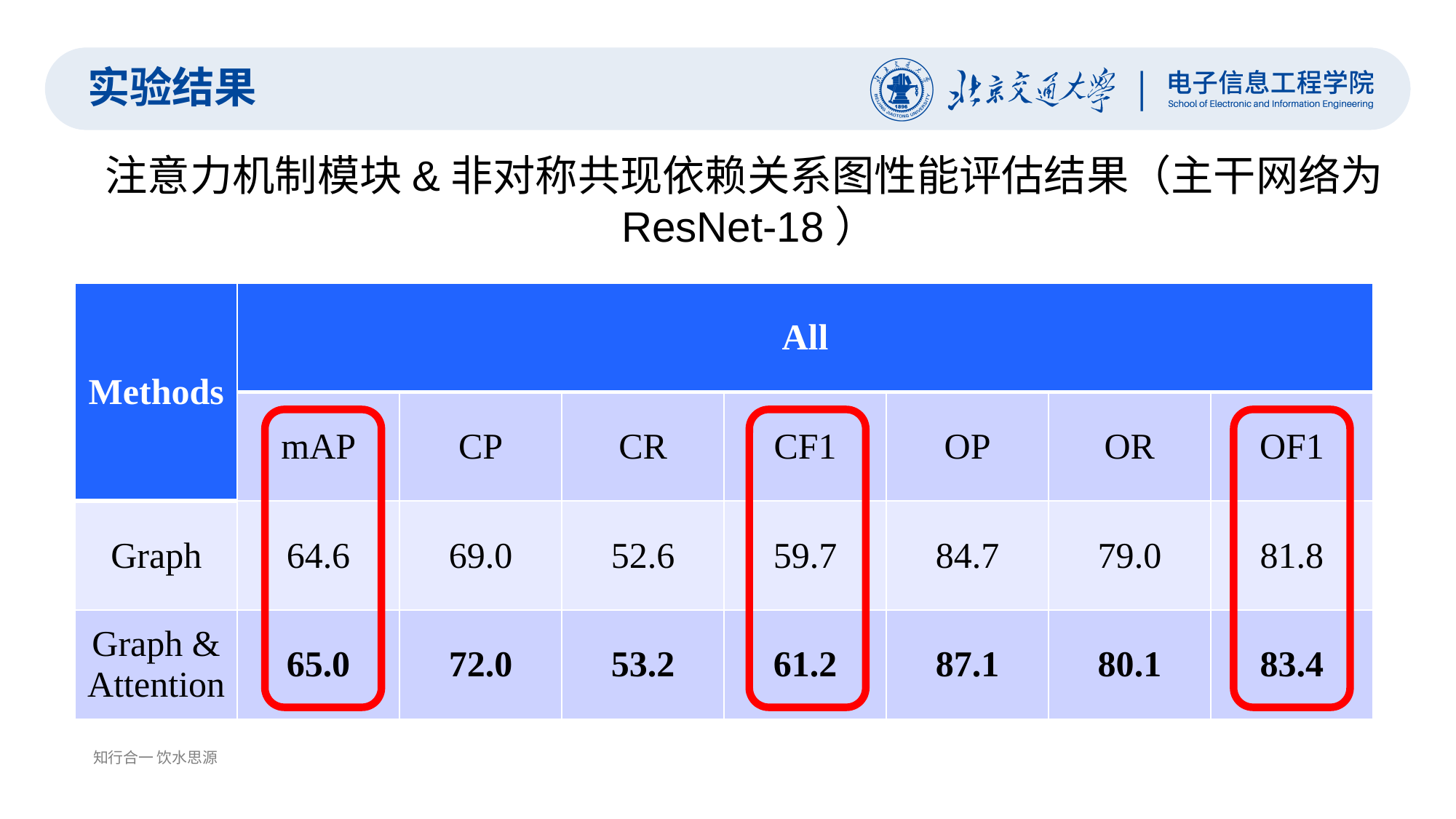

实验结果
注意力机制模块&非对称共现依赖关系图性能评估结果（主干网络为ResNet-18）
| Methods | All |  |  |  |  |  |  |
| --- | --- | --- | --- | --- | --- | --- | --- |
|  | mAP | CP | CR | CF1 | OP | OR | OF1 |
| Graph | 64.6 | 69.0 | 52.6 | 59.7 | 84.7 | 79.0 | 81.8 |
| Graph & Attention | 65.0 | 72.0 | 53.2 | 61.2 | 87.1 | 80.1 | 83.4 |

知行合一 饮水思源